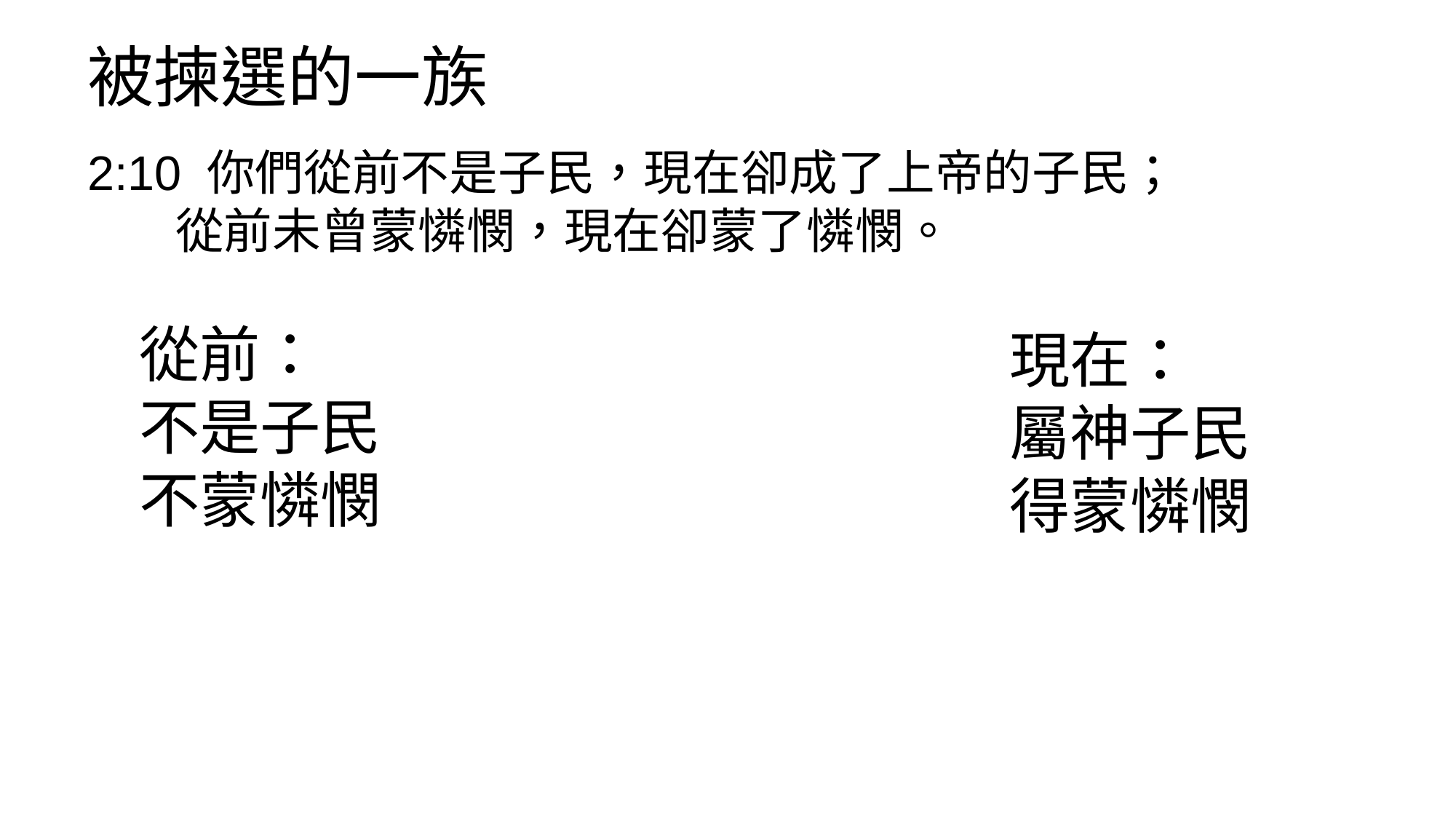

被揀選的一族
2:10 你們從前不是子民，現在卻成了上帝的子民；
       從前未曾蒙憐憫，現在卻蒙了憐憫。
從前：
不是子民
不蒙憐憫
現在：
屬神子民
得蒙憐憫